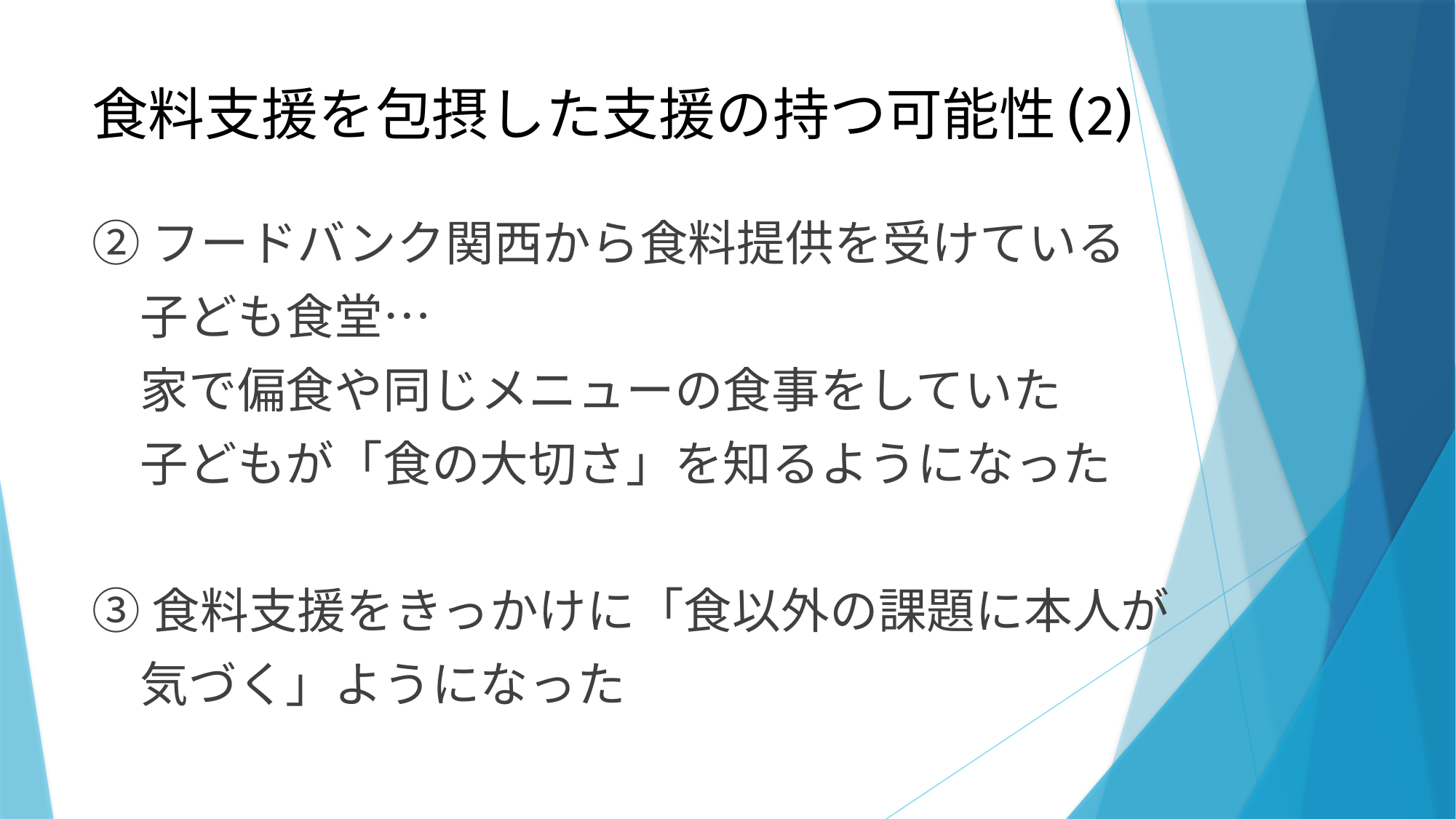

# 食料支援を包摂した支援の持つ可能性(2)
②フードバンク関西から食料提供を受けている
　子ども食堂…
　家で偏食や同じメニューの食事をしていた
　子どもが「食の大切さ」を知るようになった

③食料支援をきっかけに「食以外の課題に本人が
　気づく」ようになった